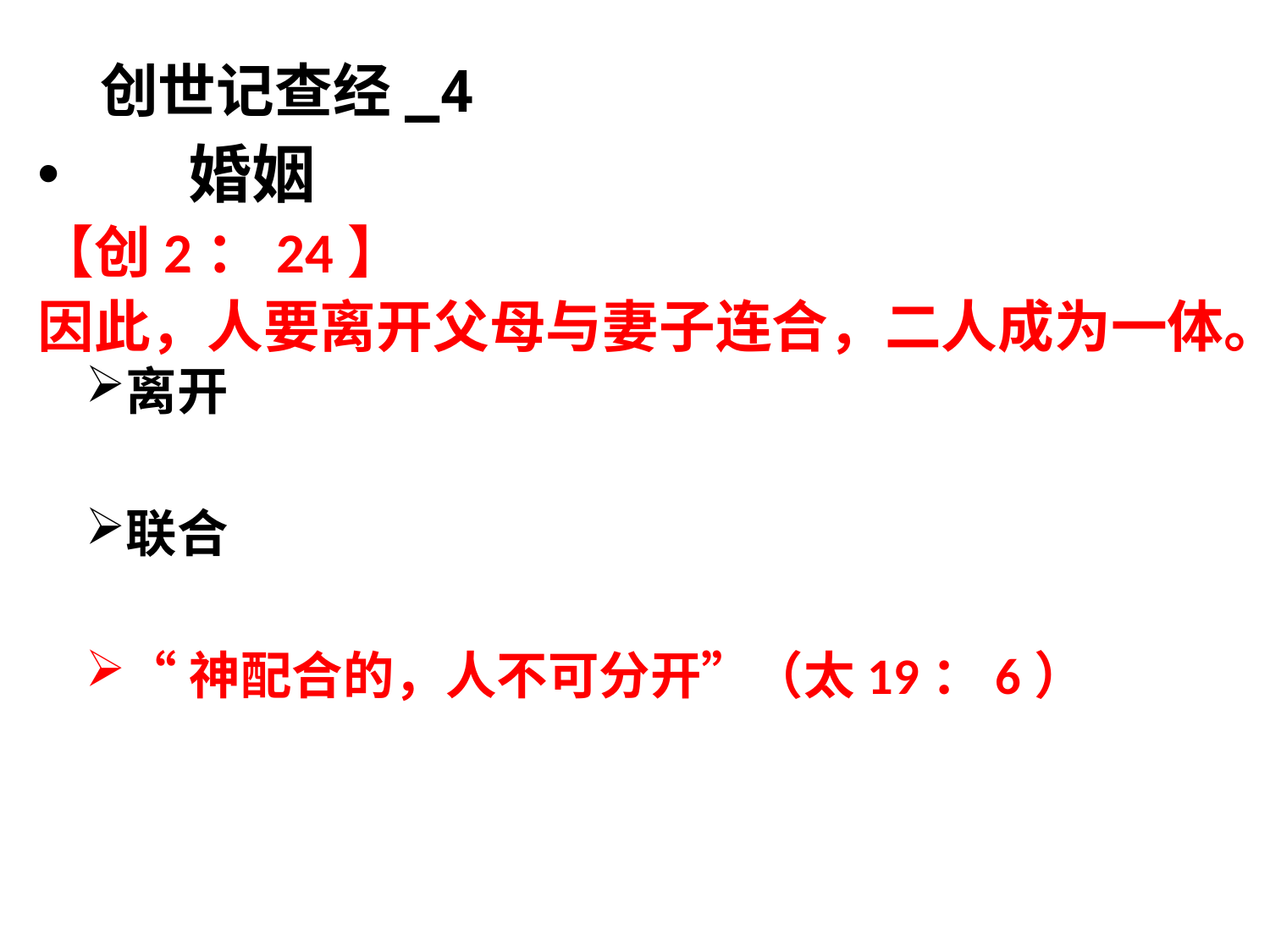

# 创世记查经_4
	婚姻
【创2：24】
因此，人要离开父母与妻子连合，二人成为一体。
离开

联合

“神配合的，人不可分开”（太19：6）